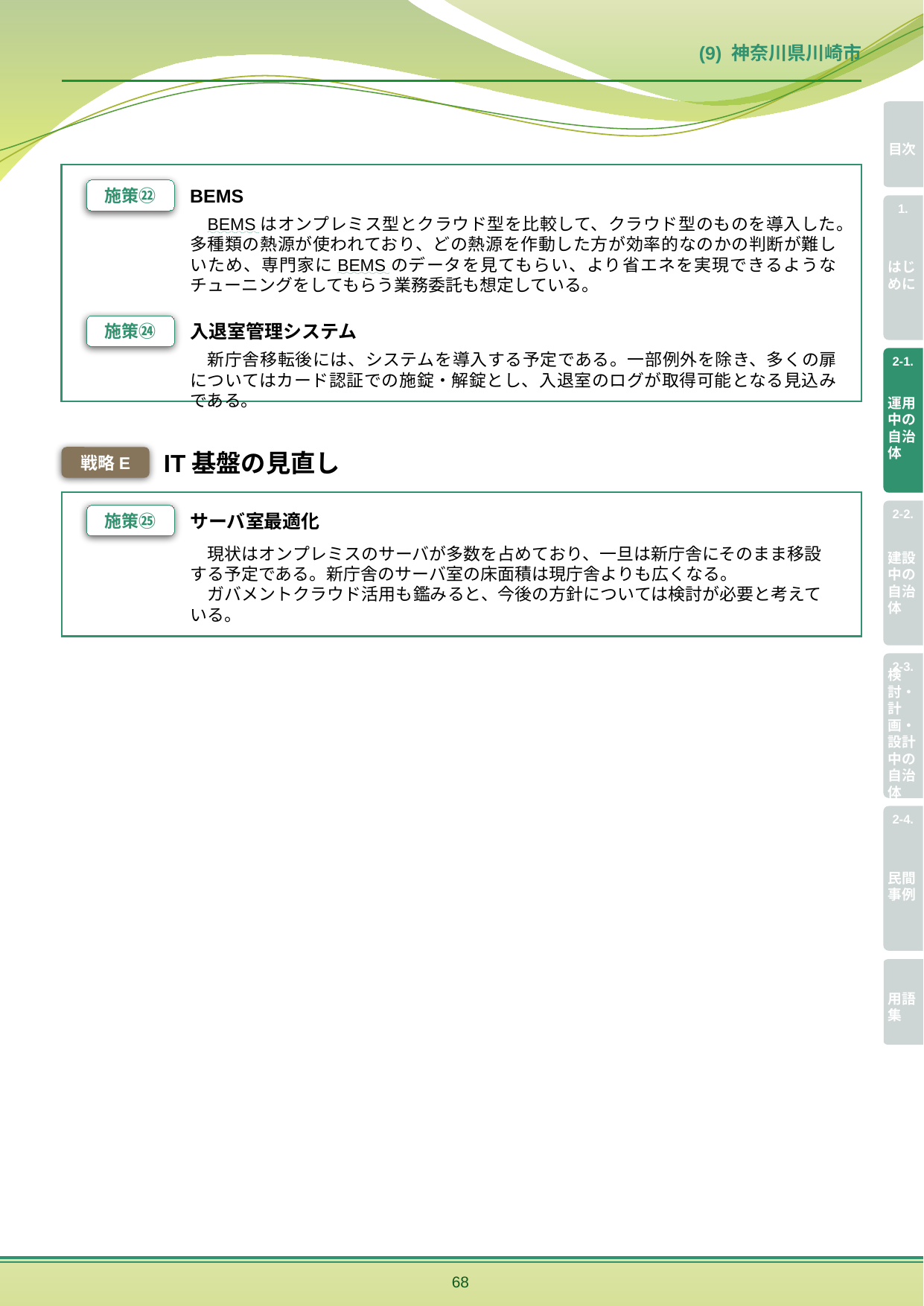

(9) 神奈川県川崎市

施策㉒
BEMS
BEMSはオンプレミス型とクラウド型を比較して、クラウド型のものを導入した。多種類の熱源が使われており、どの熱源を作動した方が効率的なのかの判断が難しいため、専門家にBEMSのデータを見てもらい、より省エネを実現できるようなチューニングをしてもらう業務委託も想定している。
施策㉔
入退室管理システム
新庁舎移転後には、システムを導入する予定である。一部例外を除き、多くの扉についてはカード認証での施錠・解錠とし、入退室のログが取得可能となる見込みである。
戦略E
IT基盤の見直し

施策㉕
サーバ室最適化
現状はオンプレミスのサーバが多数を占めており、一旦は新庁舎にそのまま移設する予定である。新庁舎のサーバ室の床面積は現庁舎よりも広くなる。
ガバメントクラウド活用も鑑みると、今後の方針については検討が必要と考えている。
68